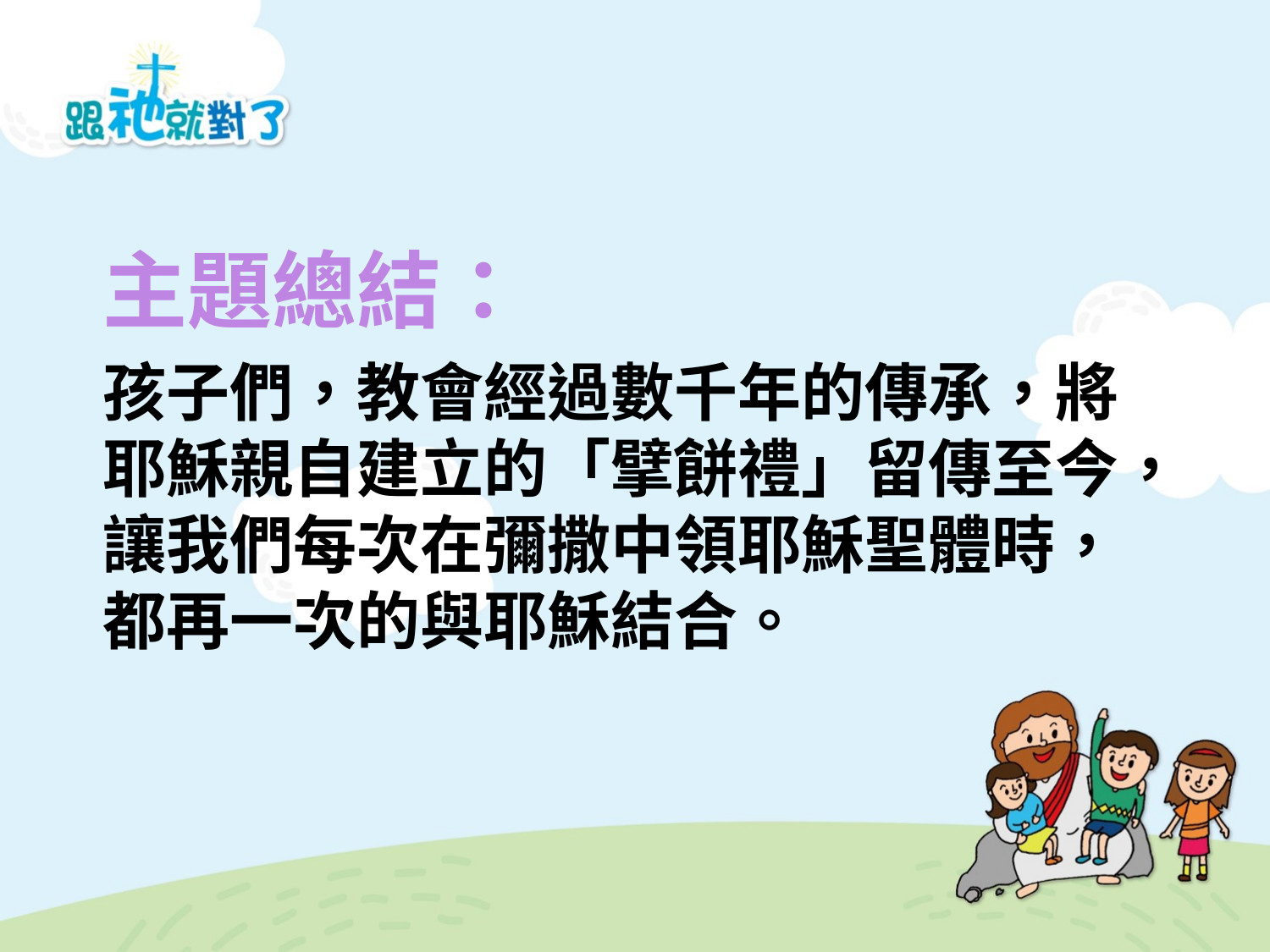

主題總結：
孩子們，教會經過數千年的傳承，將耶穌親自建立的「擘餅禮」留傳至今，讓我們每次在彌撒中領耶穌聖體時，都再一次的與耶穌結合。